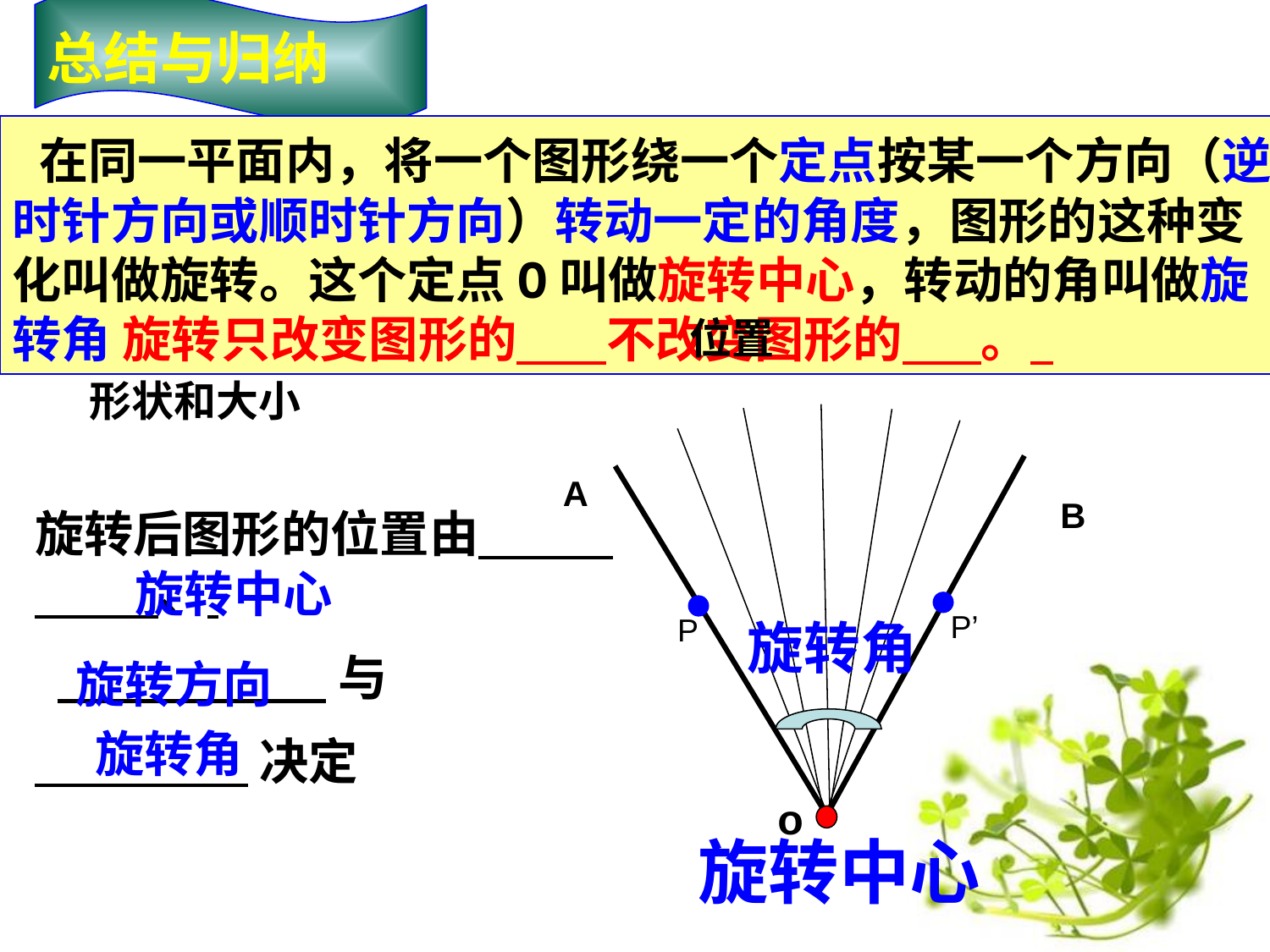

总结与归纳
 在同一平面内，将一个图形绕一个定点按某一个方向（逆时针方向或顺时针方向）转动一定的角度，图形的这种变化叫做旋转。这个定点O叫做旋转中心，转动的角叫做旋转角 旋转只改变图形的        不改变图形的       。
位置
。
形状和大小

A

B
旋转后图形的位置由                        、
                          与
                   决定
旋转中心

P’

P
旋转角

旋转方向
旋转角
o

旋转中心